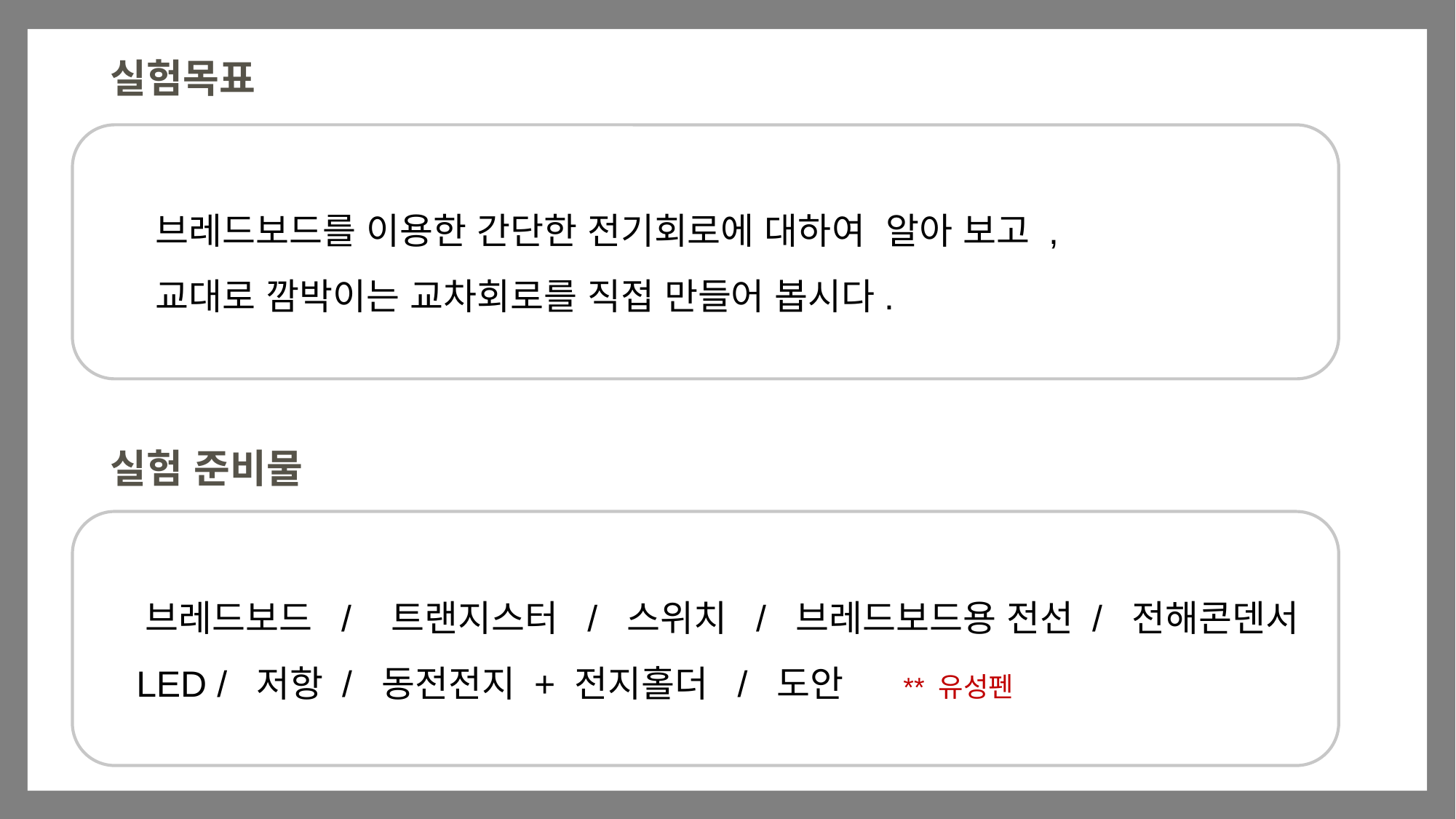

실험목표
     브레드보드를 이용한 간단한 전기회로에 대하여  알아 보고 ,
     교대로 깜박이는 교차회로를 직접 만들어 봅시다.
실험 준비물
    브레드보드  /   트랜지스터  /  스위치  /  브레드보드용 전선 /  전해콘덴서
    LED /  저항 /  동전전지 + 전지홀더  /  도안     ** 유성펜